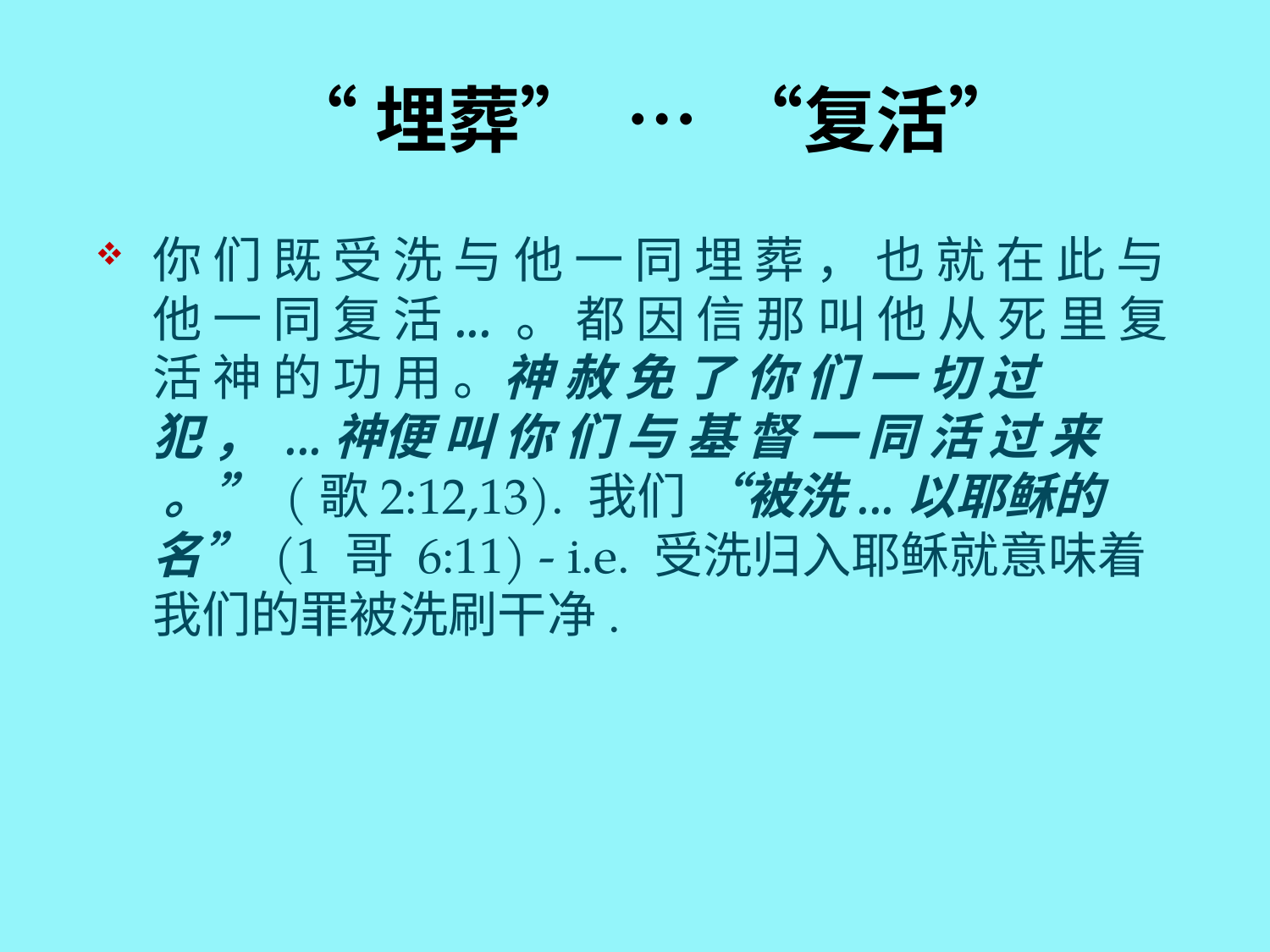

# “埋葬”  …  “复活”
你 们 既 受 洗 与 他 一 同 埋 葬 ， 也 就 在 此 与 他 一 同 复 活... 。 都 因 信 那 叫 他 从 死 里 复 活 神 的 功 用 。神 赦 免 了 你 们 一 切 过 犯 ， ...神便 叫 你 们 与 基 督 一 同 活 过 来 。” (歌2:12,13). 我们 “被洗...以耶稣的名” (1 哥 6:11) - i.e. 受洗归入耶稣就意味着我们的罪被洗刷干净.